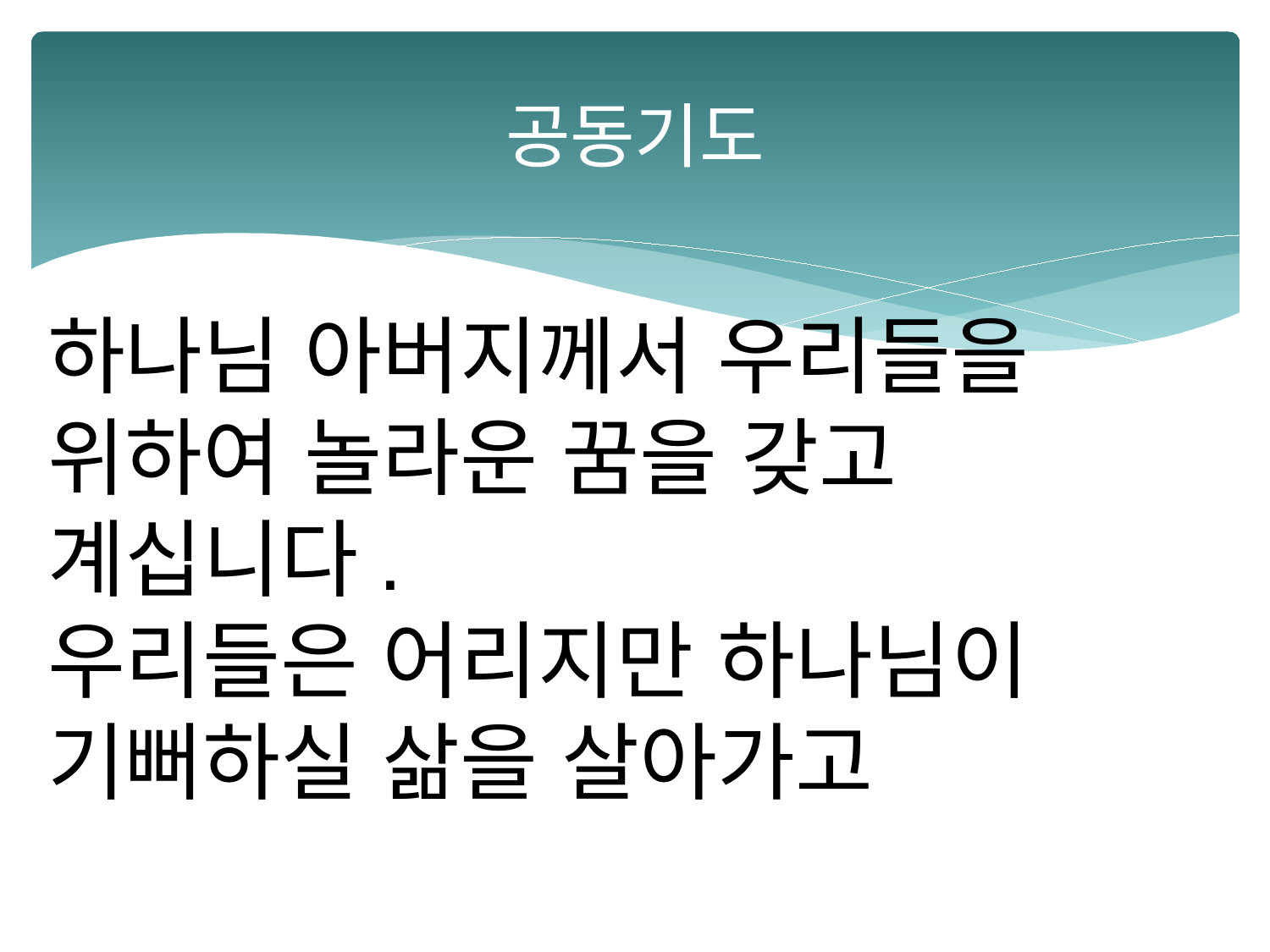

# 공동기도

하나님 아버지께서 우리들을
위하여 놀라운 꿈을 갖고
계십니다.
우리들은 어리지만 하나님이
기뻐하실 삶을 살아가고